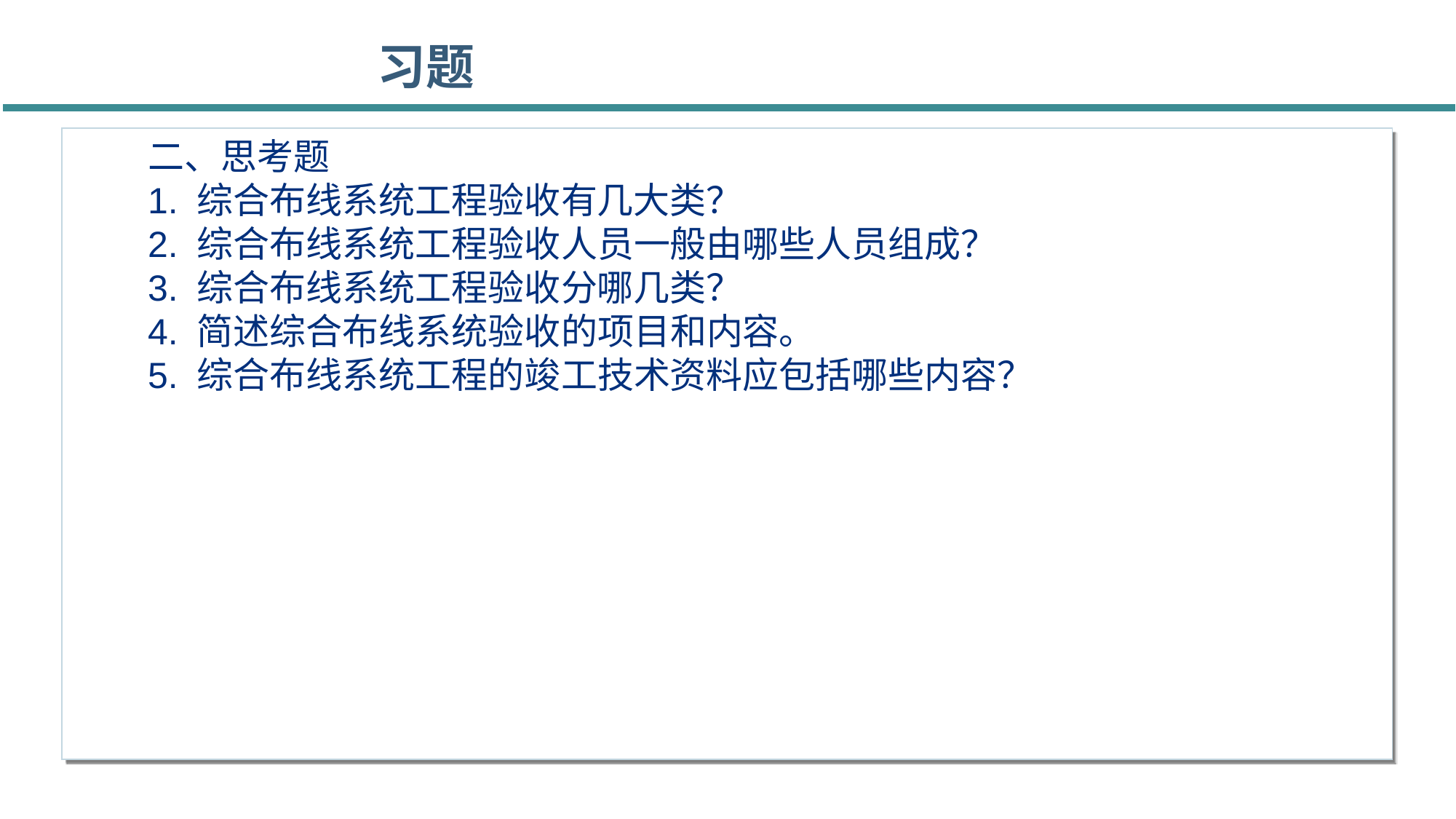

习题
二、思考题
1. 综合布线系统工程验收有几大类？
2. 综合布线系统工程验收人员一般由哪些人员组成？
3. 综合布线系统工程验收分哪几类？
4. 简述综合布线系统验收的项目和内容。
5. 综合布线系统工程的竣工技术资料应包括哪些内容？